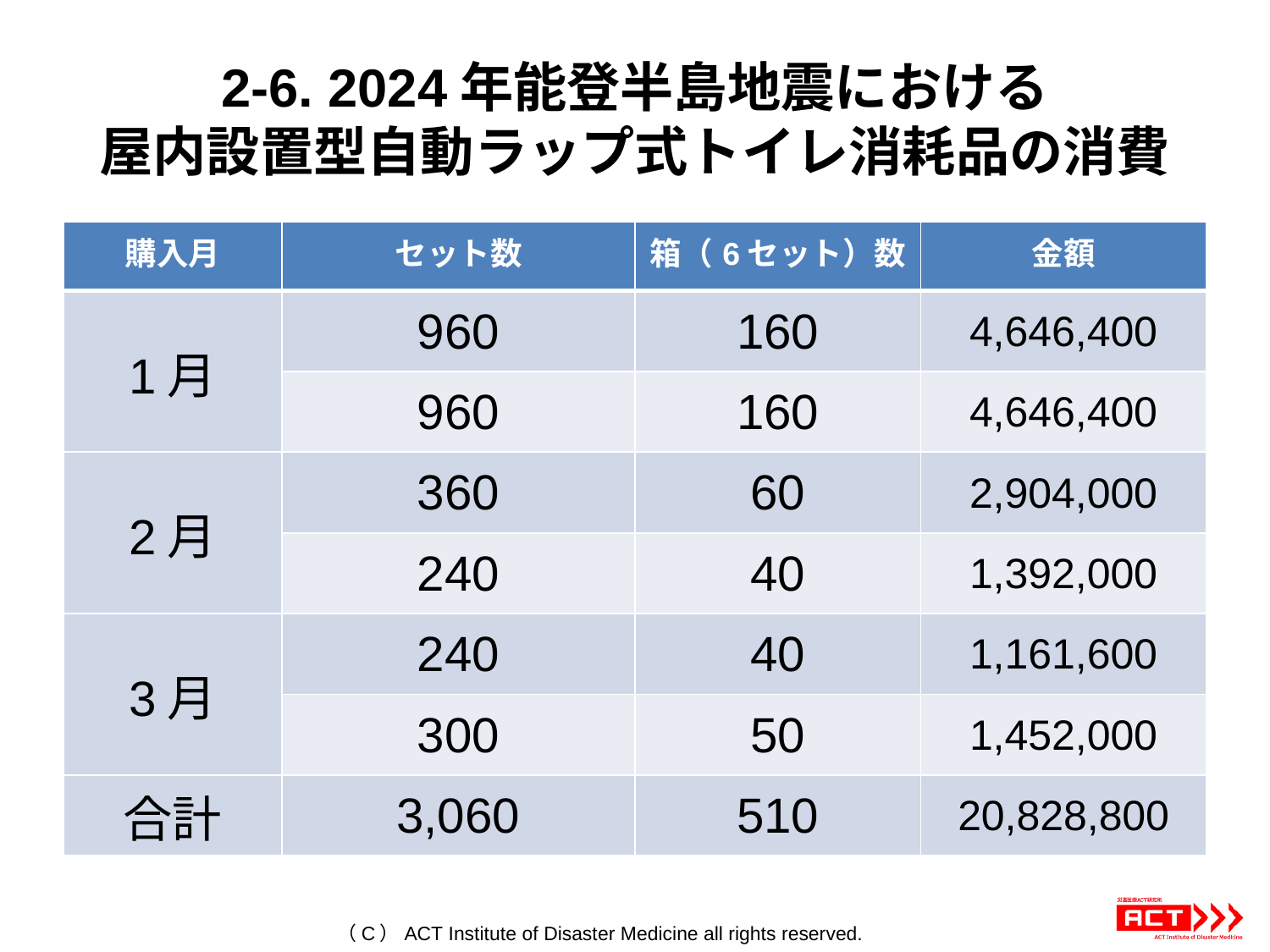

# 2-6. 2024年能登半島地震における 屋内設置型自動ラップ式トイレ消耗品の消費
| 購入月 | セット数 | 箱（6セット）数 | 金額 |
| --- | --- | --- | --- |
| 1月 | 960 | 160 | 4,646,400 |
|  | 960 | 160 | 4,646,400 |
| 2月 | 360 | 60 | 2,904,000 |
|  | 240 | 40 | 1,392,000 |
| 3月 | 240 | 40 | 1,161,600 |
|  | 300 | 50 | 1,452,000 |
| 合計 | 3,060 | 510 | 20,828,800 |